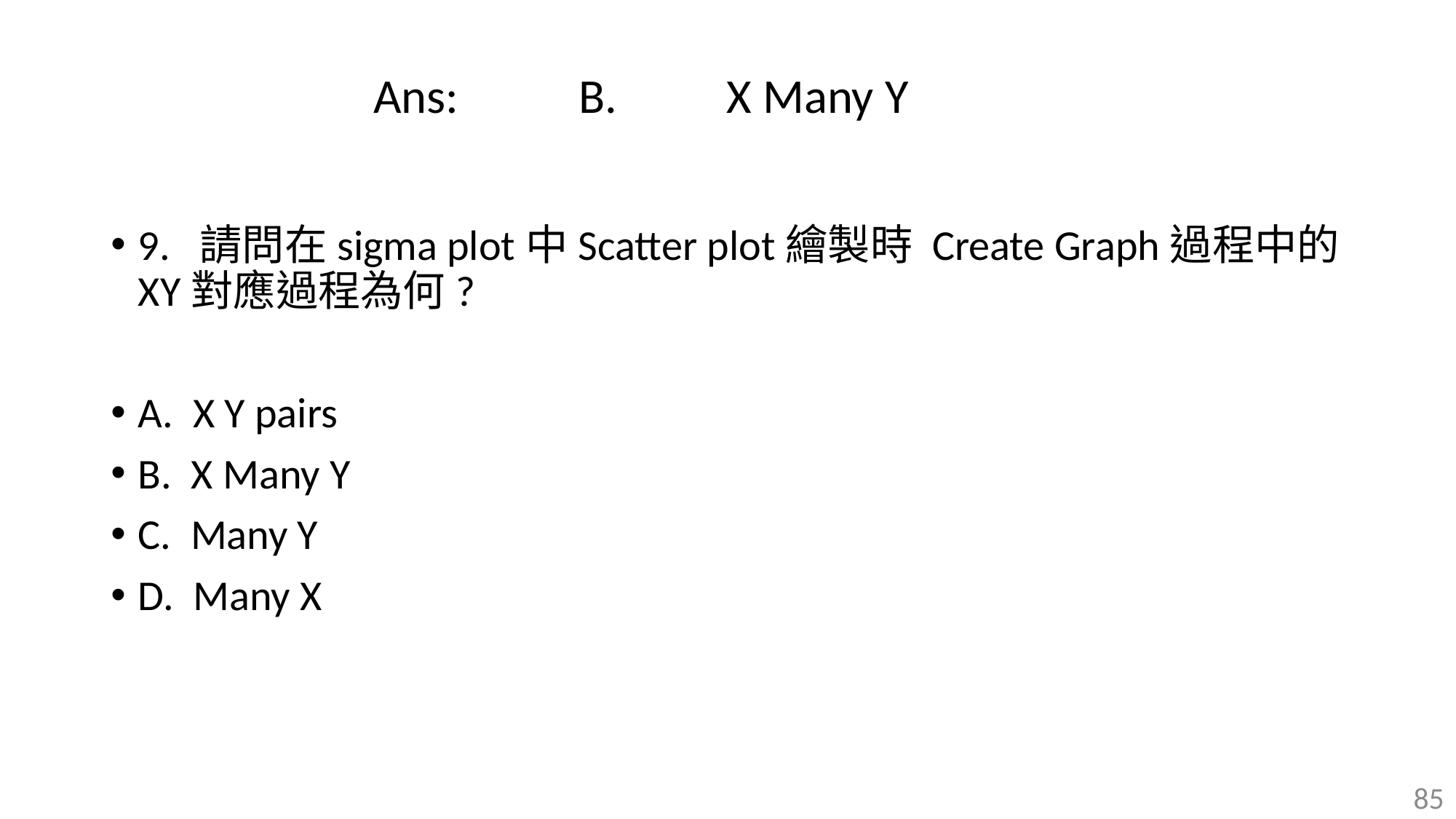

Ans:           B.          X Many Y
9.  請問在sigma plot中Scatter plot繪製時 Create Graph過程中的XY對應過程為何?

A.  X Y pairs
B.  X Many Y
C.  Many Y
D.  Many X

85